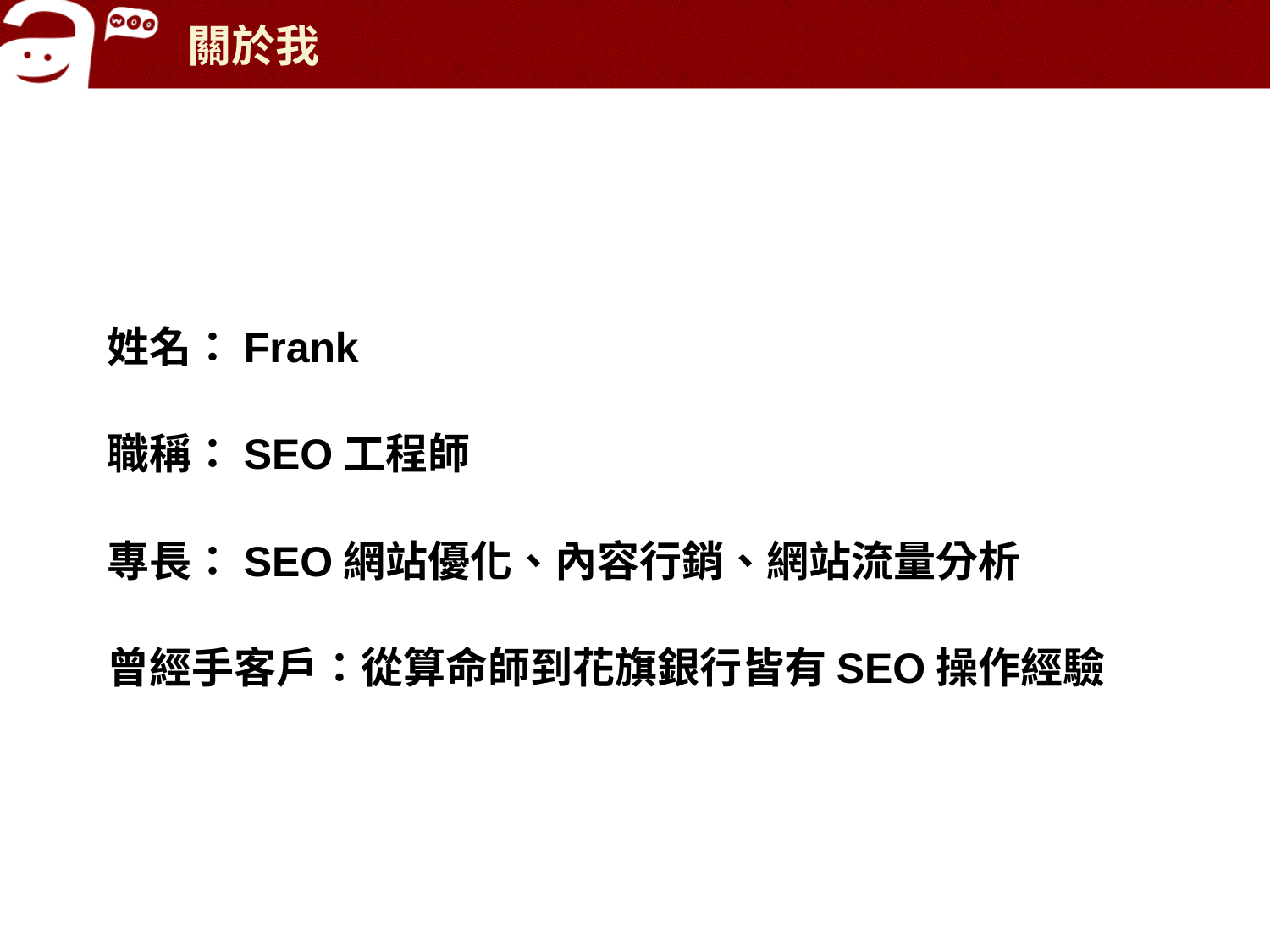

# 關於我

姓名：Frank
職稱：SEO工程師
專長：SEO網站優化、內容行銷、網站流量分析
曾經手客戶：從算命師到花旗銀行皆有SEO操作經驗